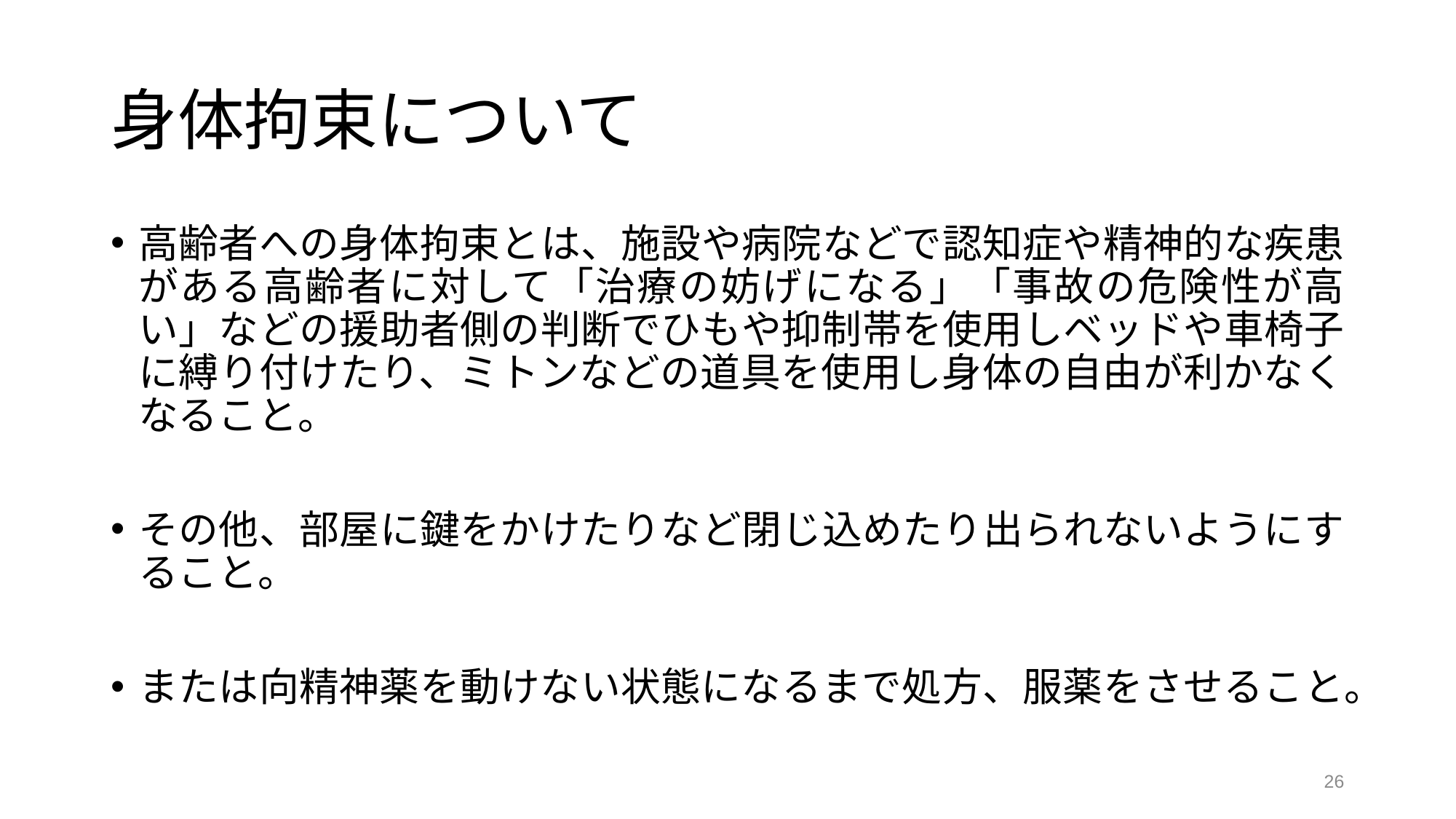

# 身体拘束について
高齢者への身体拘束とは、施設や病院などで認知症や精神的な疾患がある高齢者に対して「治療の妨げになる」「事故の危険性が高い」などの援助者側の判断でひもや抑制帯を使用しベッドや車椅子に縛り付けたり、ミトンなどの道具を使用し身体の自由が利かなくなること。

その他、部屋に鍵をかけたりなど閉じ込めたり出られないようにすること。

または向精神薬を動けない状態になるまで処方、服薬をさせること。

26